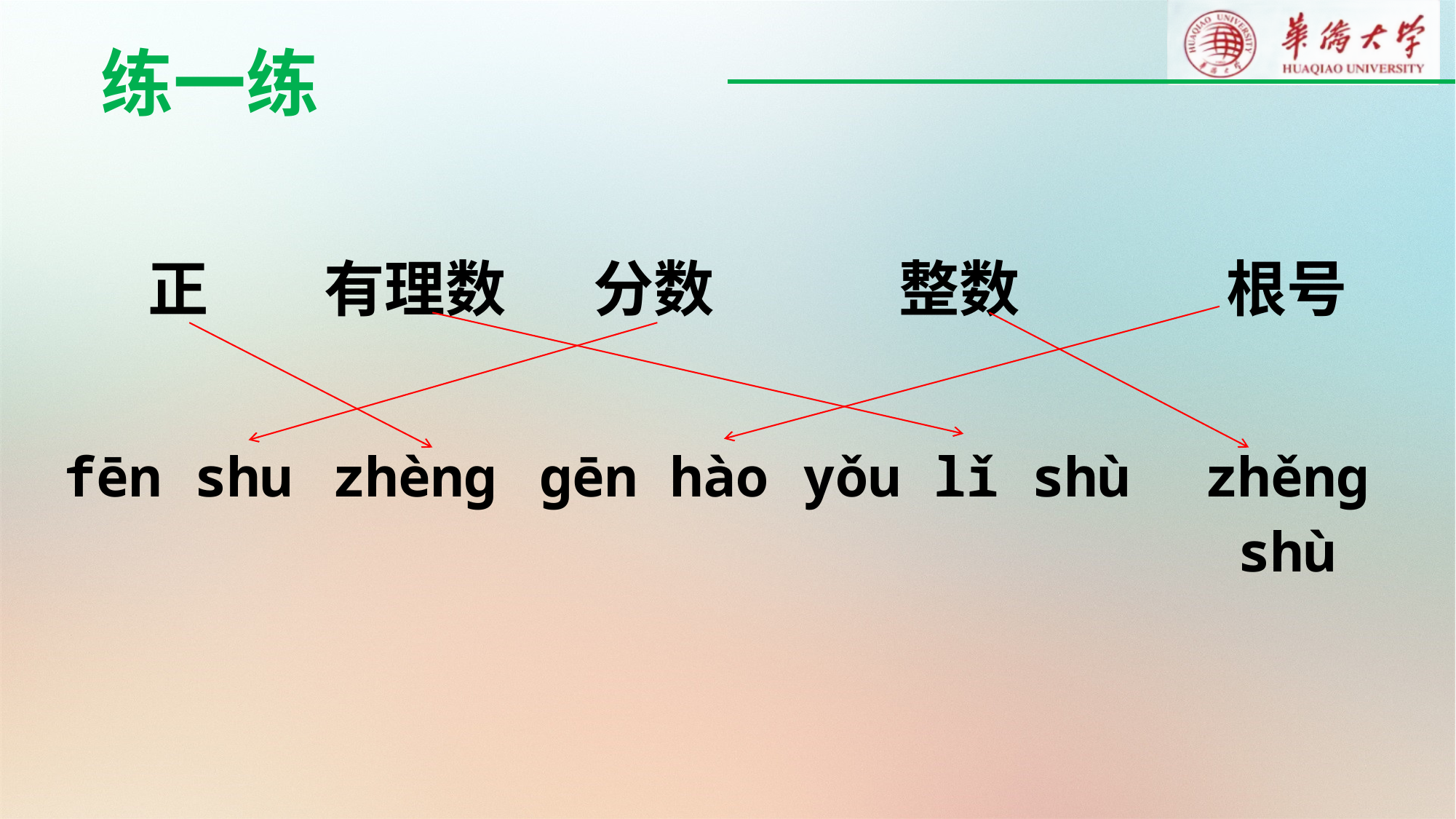

练一练
| 正 | 有理数 | 分数 | 整数 | 根号 |
| --- | --- | --- | --- | --- |
| fēn shu | zhènɡ | ɡēn hào | yǒu lǐ shù | zhěnɡ shù |